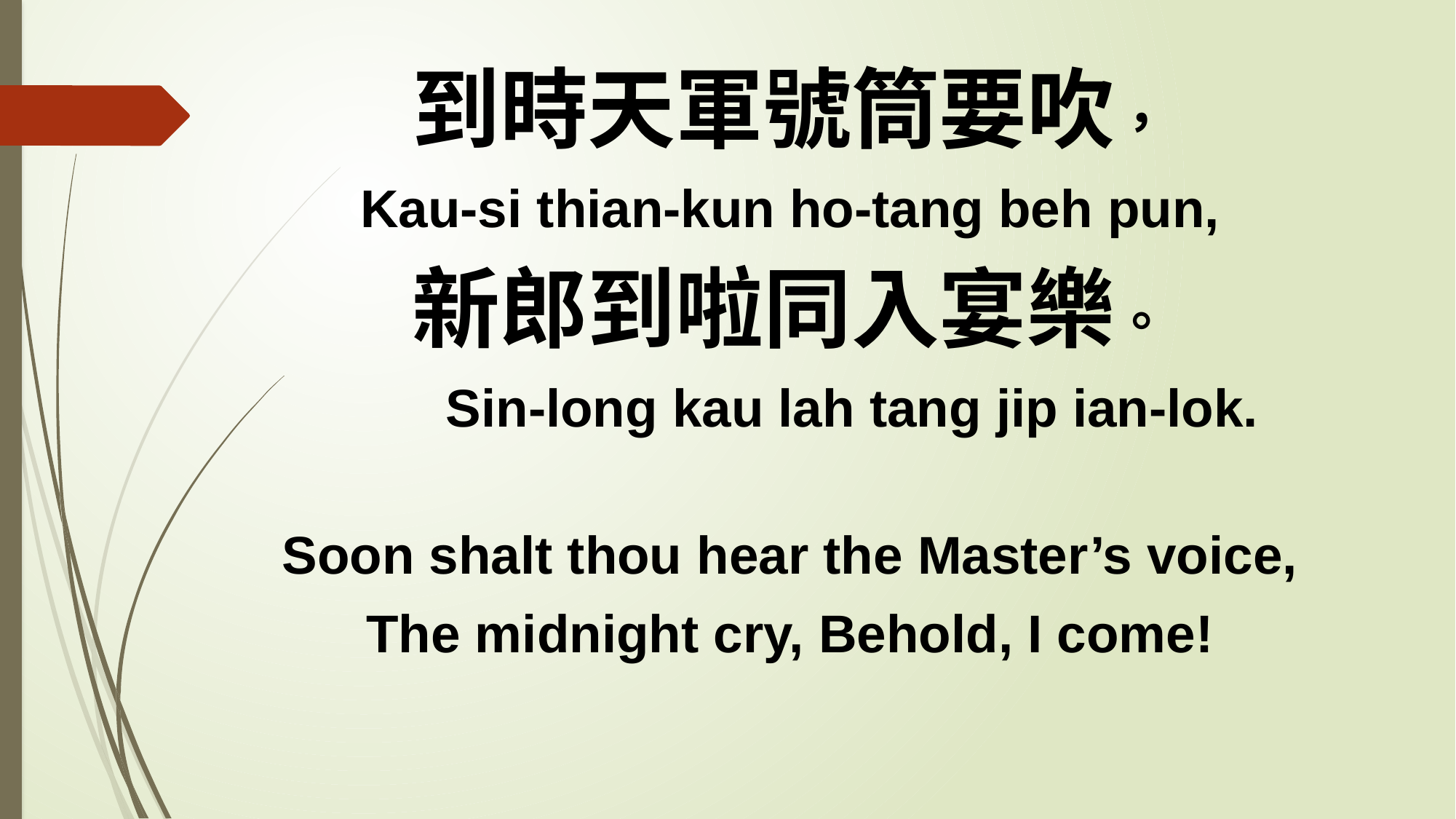

到時天軍號筒要吹，
Kau-si thian-kun ho-tang beh pun,
新郎到啦同入宴樂。
            Sin-long kau lah tang jip ian-lok.

Soon shalt thou hear the Master’s voice,
The midnight cry, Behold, I come!